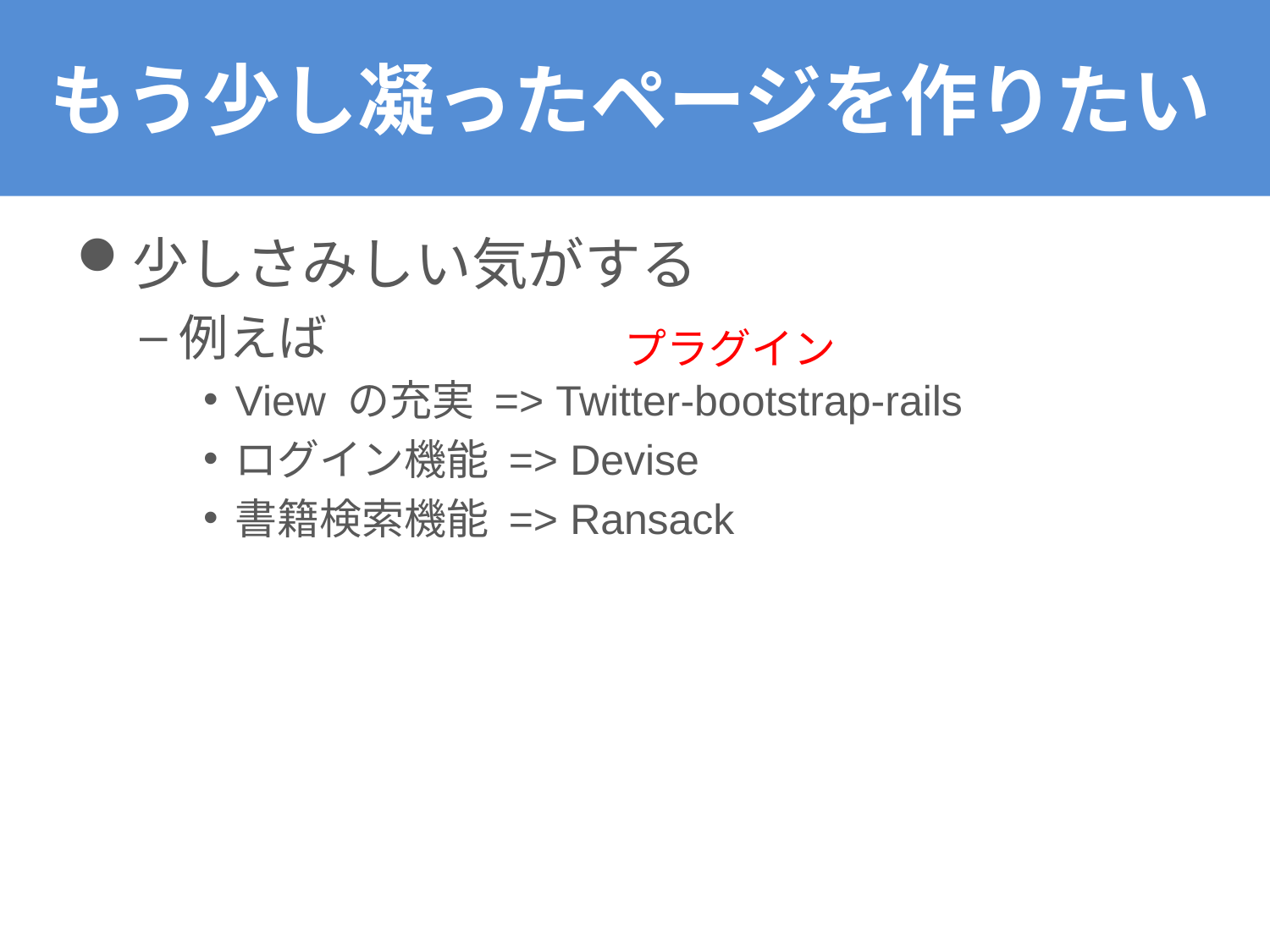

# もう少し凝ったページを作りたい
少しさみしい気がする
例えば
View の充実 => Twitter-bootstrap-rails
ログイン機能 => Devise
書籍検索機能 => Ransack
プラグイン